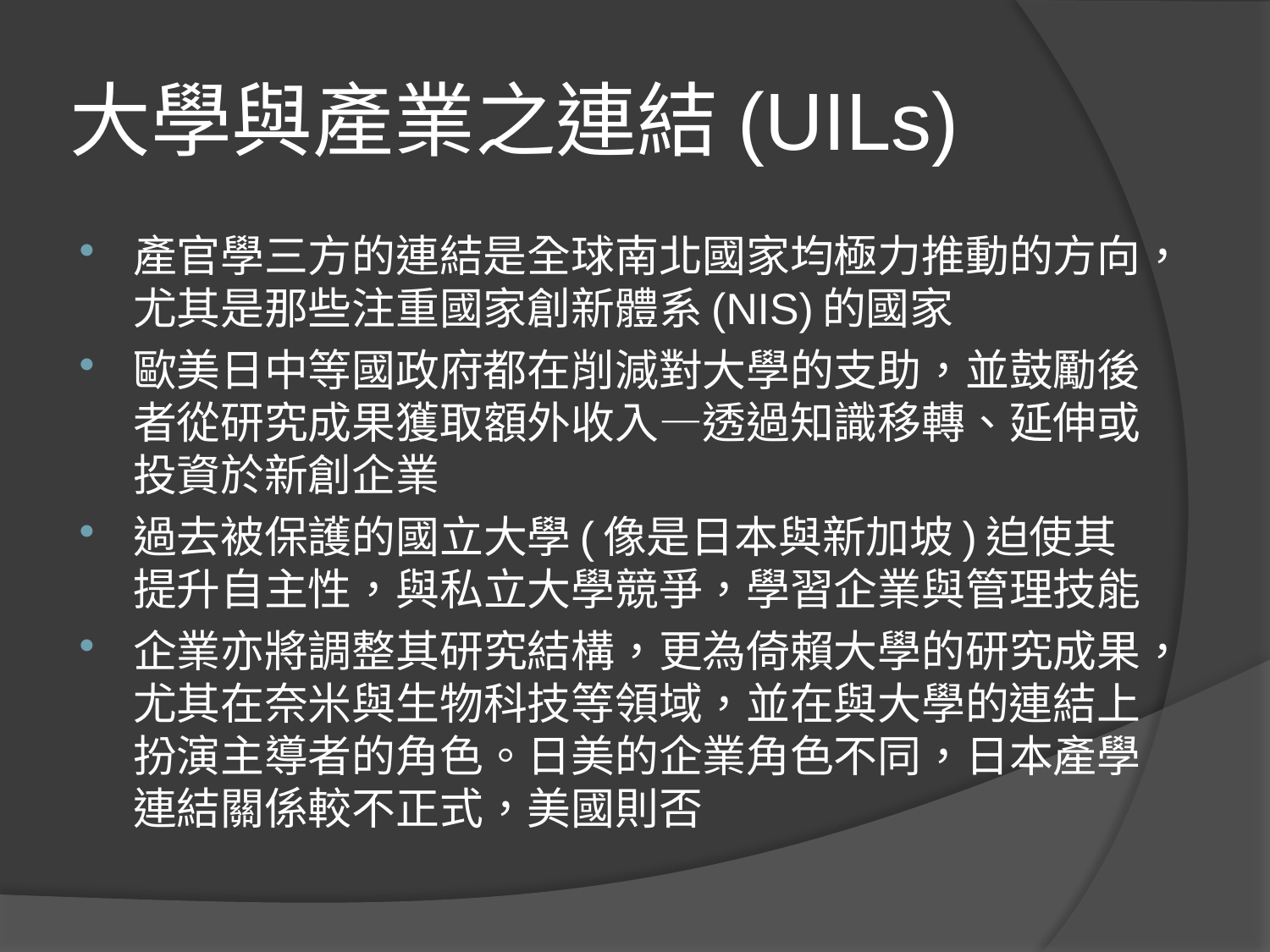

# 大學與產業之連結(UILs)
產官學三方的連結是全球南北國家均極力推動的方向，尤其是那些注重國家創新體系(NIS)的國家
歐美日中等國政府都在削減對大學的支助，並鼓勵後者從研究成果獲取額外收入—透過知識移轉、延伸或投資於新創企業
過去被保護的國立大學(像是日本與新加坡)迫使其提升自主性，與私立大學競爭，學習企業與管理技能
企業亦將調整其研究結構，更為倚賴大學的研究成果，尤其在奈米與生物科技等領域，並在與大學的連結上扮演主導者的角色。日美的企業角色不同，日本產學連結關係較不正式，美國則否